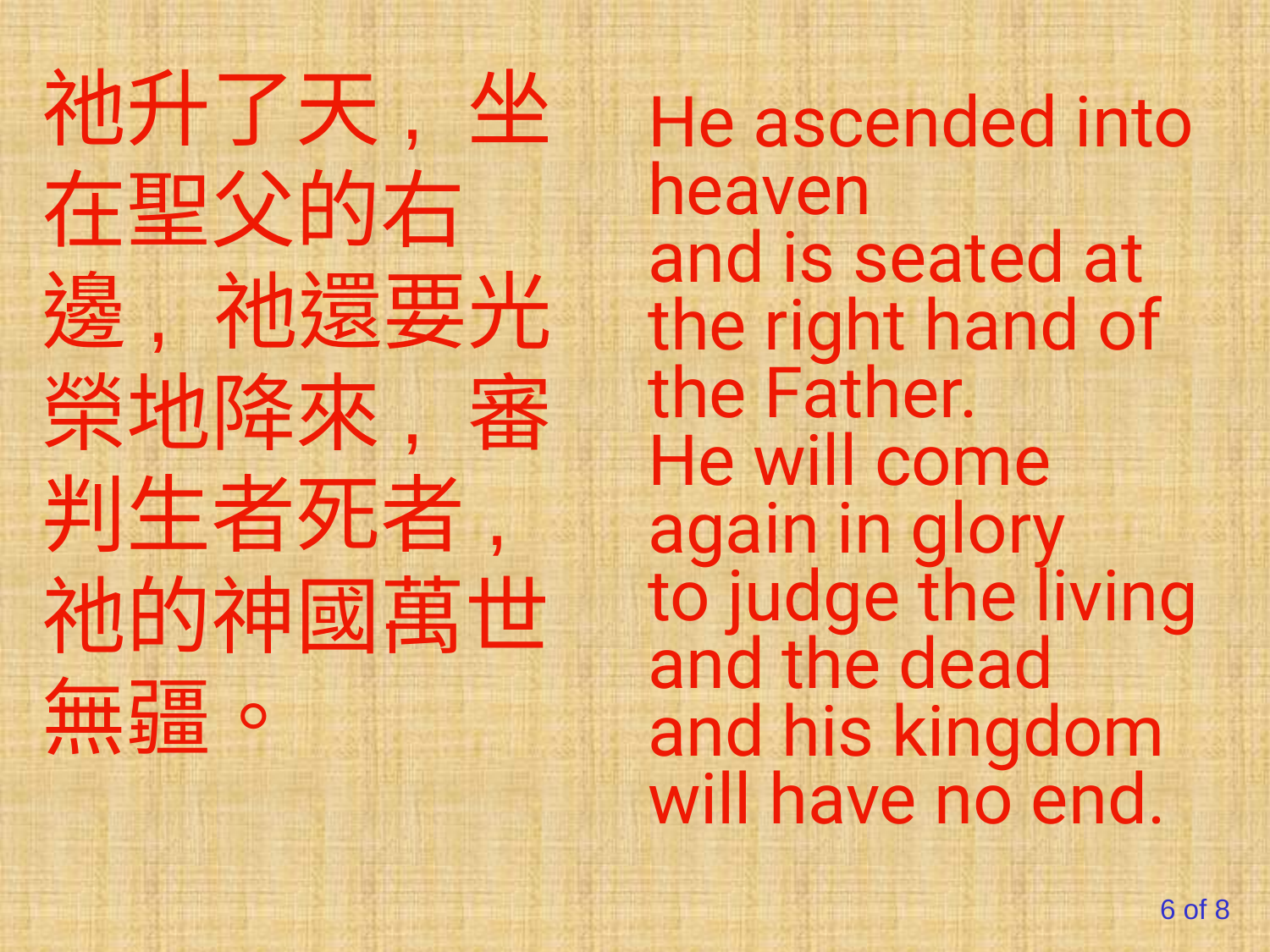

祂升了天, 坐在聖父的右邊, 祂還要光榮地降來, 審判生者死者, 祂的神國萬世無疆。

He ascended into heaven
and is seated at the right hand of the Father.
He will come again in glory
to judge the living and the dead
and his kingdom will have no end.
6 of 8